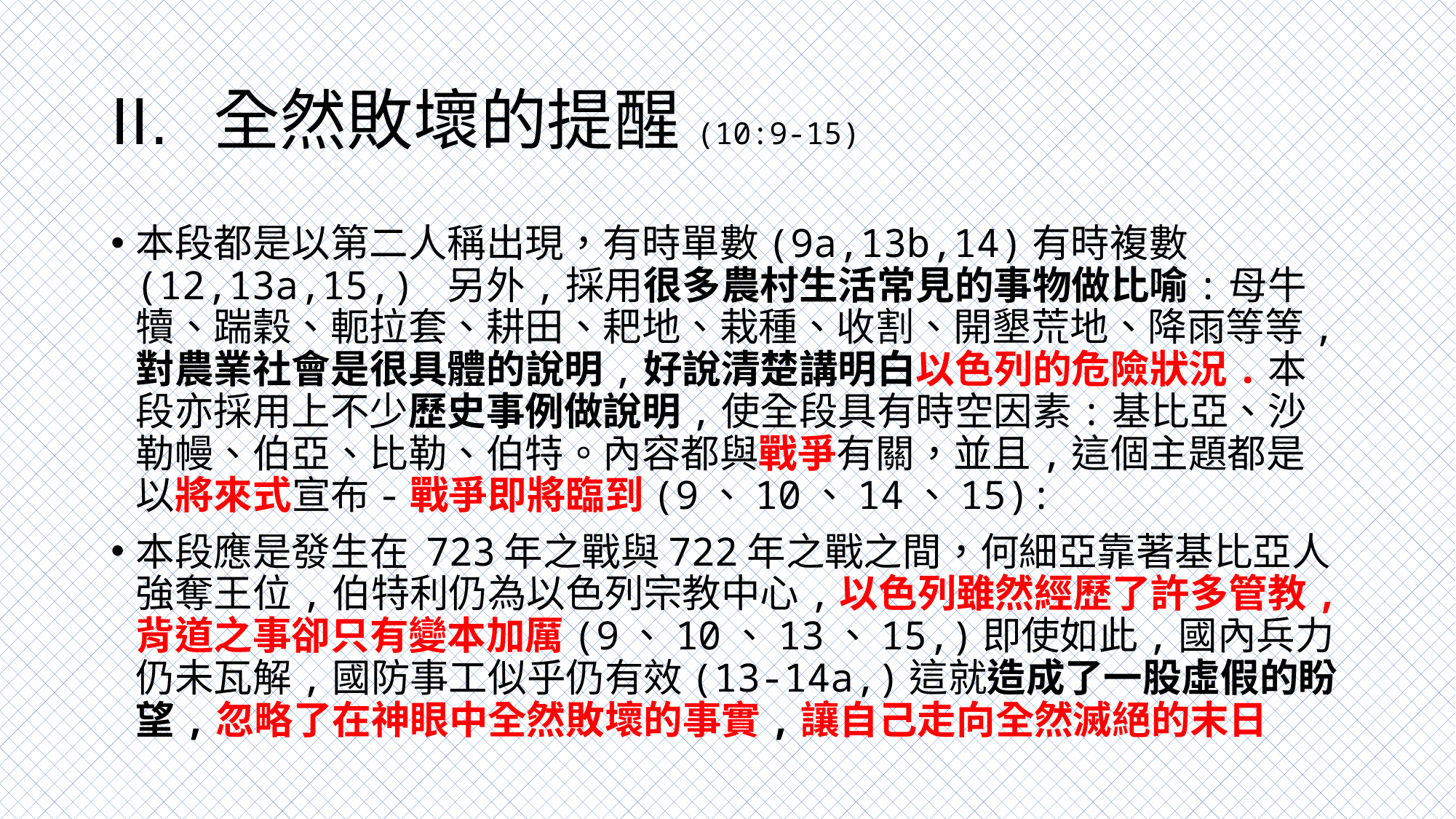

# 全然敗壞的提醒(10:9-15)
本段都是以第二人稱出現，有時單數(9a,13b,14)有時複數(12,13a,15,) 另外,採用很多農村生活常見的事物做比喻:母牛犢、踹穀、軛拉套、耕田、耙地、栽種、收割、開墾荒地、降雨等等,對農業社會是很具體的說明,好說清楚講明白以色列的危險狀況.本段亦採用上不少歷史事例做說明,使全段具有時空因素:基比亞、沙勒幔、伯亞、比勒、伯特。內容都與戰爭有關，並且,這個主題都是以將來式宣布-戰爭即將臨到(9、10、14、15):
本段應是發生在 723年之戰與722年之戰之間，何細亞靠著基比亞人強奪王位,伯特利仍為以色列宗教中心,以色列雖然經歷了許多管教,背道之事卻只有變本加厲(9、10、13、15,)即使如此,國內兵力仍未瓦解,國防事工似乎仍有效(13-14a,)這就造成了一股虛假的盼望,忽略了在神眼中全然敗壞的事實,讓自己走向全然滅絕的末日